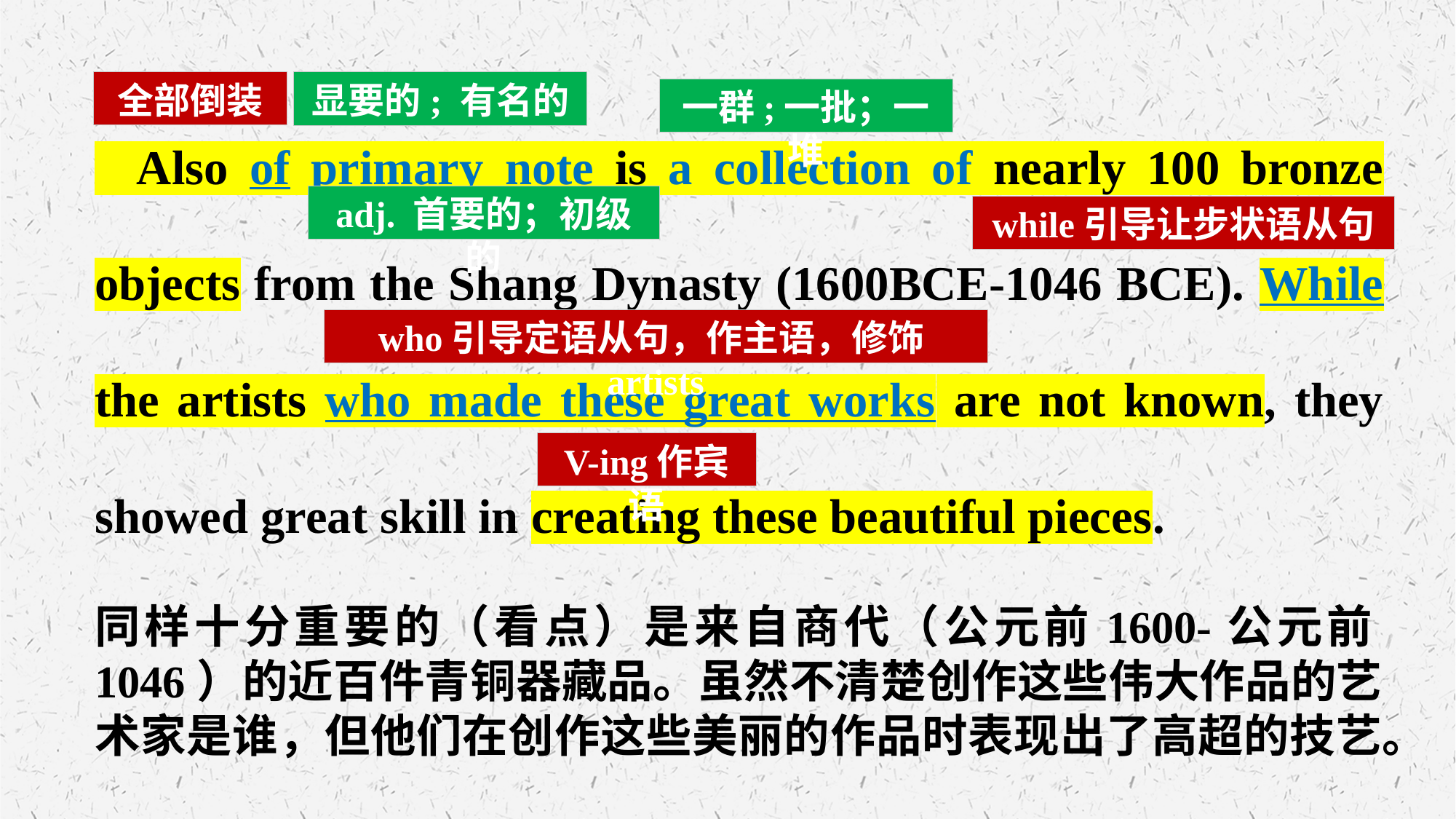

Also of primary note is a collection of nearly 100 bronze objects from the Shang Dynasty (1600BCE-1046 BCE). While the artists who made these great works are not known, they showed great skill in creating these beautiful pieces.

同样十分重要的（看点）是来自商代（公元前1600-公元前1046）的近百件青铜器藏品。虽然不清楚创作这些伟大作品的艺术家是谁，但他们在创作这些美丽的作品时表现出了高超的技艺。
全部倒装
显要的; 有名的
一群;一批；一堆
adj. 首要的；初级的
while引导让步状语从句
who引导定语从句，作主语，修饰artists
V-ing作宾语